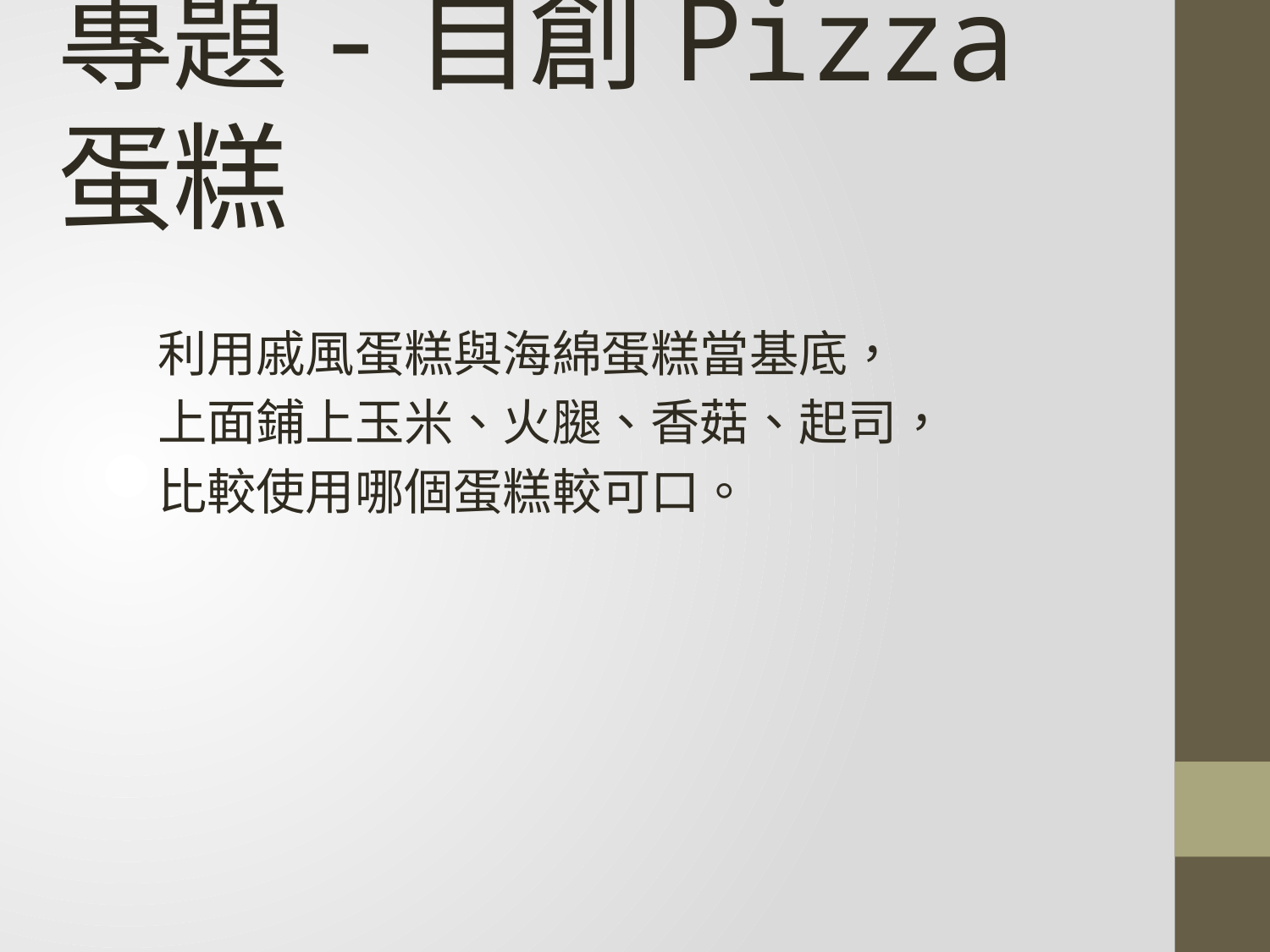

# 專題-自創Pizza蛋糕
利用戚風蛋糕與海綿蛋糕當基底，
上面鋪上玉米、火腿、香菇、起司，
比較使用哪個蛋糕較可口。